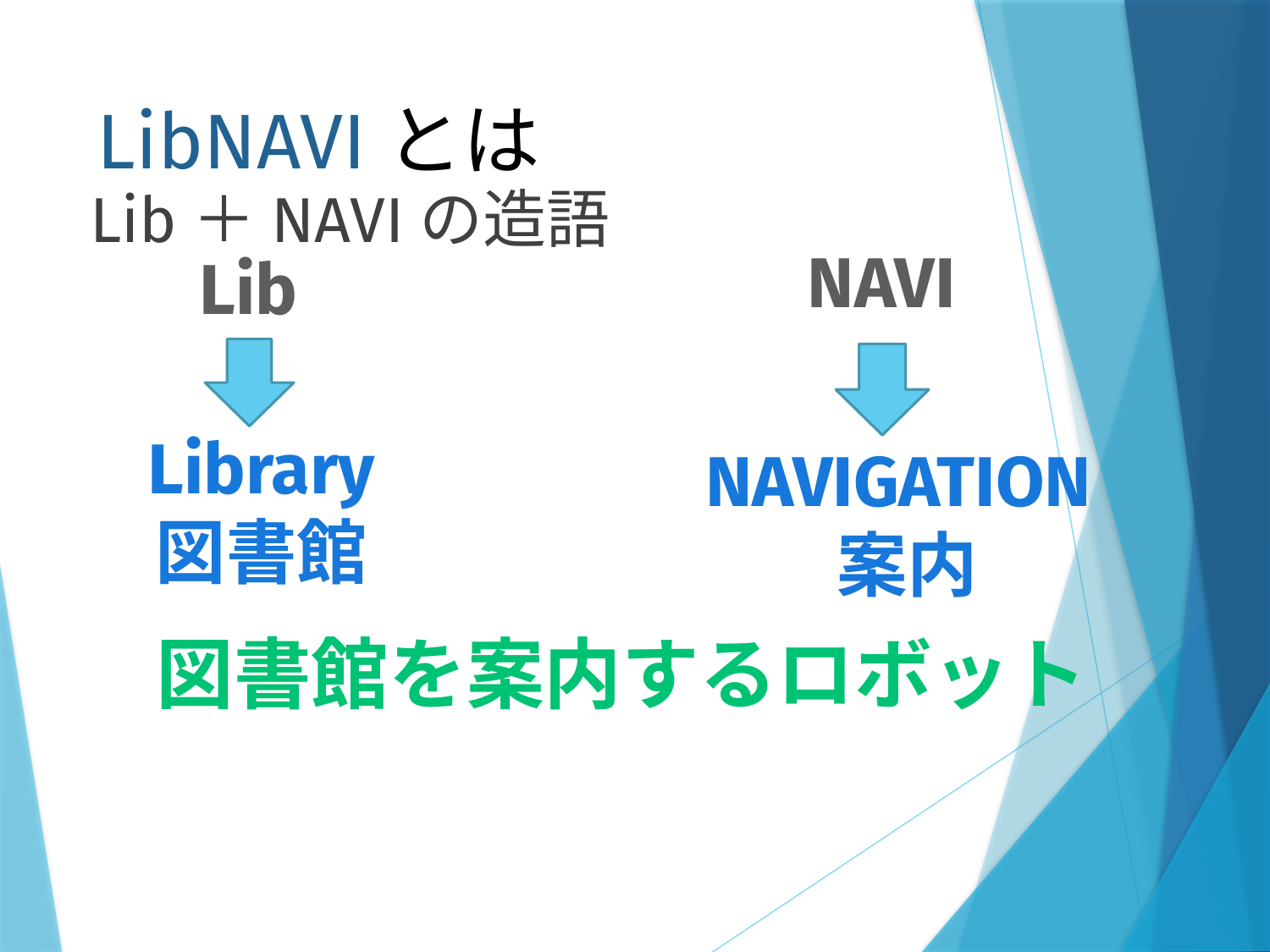

# LibNAVIとは
Lib＋NAVIの造語
NAVI
Lib

Library
図書館
NAVIGATION
案内
図書館を案内するロボット